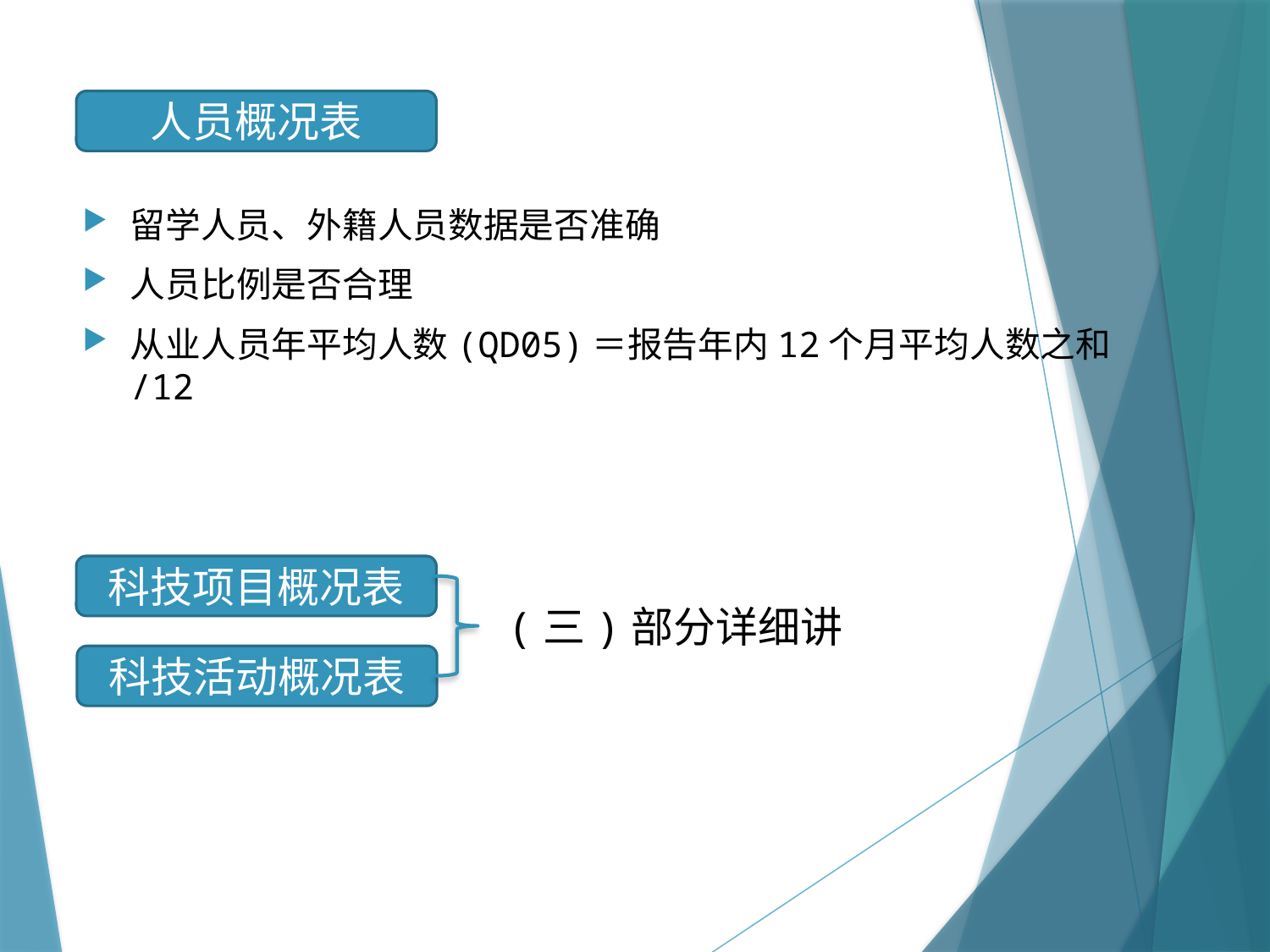

人员概况表
留学人员、外籍人员数据是否准确
人员比例是否合理
从业人员年平均人数(QD05)＝报告年内12个月平均人数之和/12

科技项目概况表

(三)部分详细讲
科技活动概况表